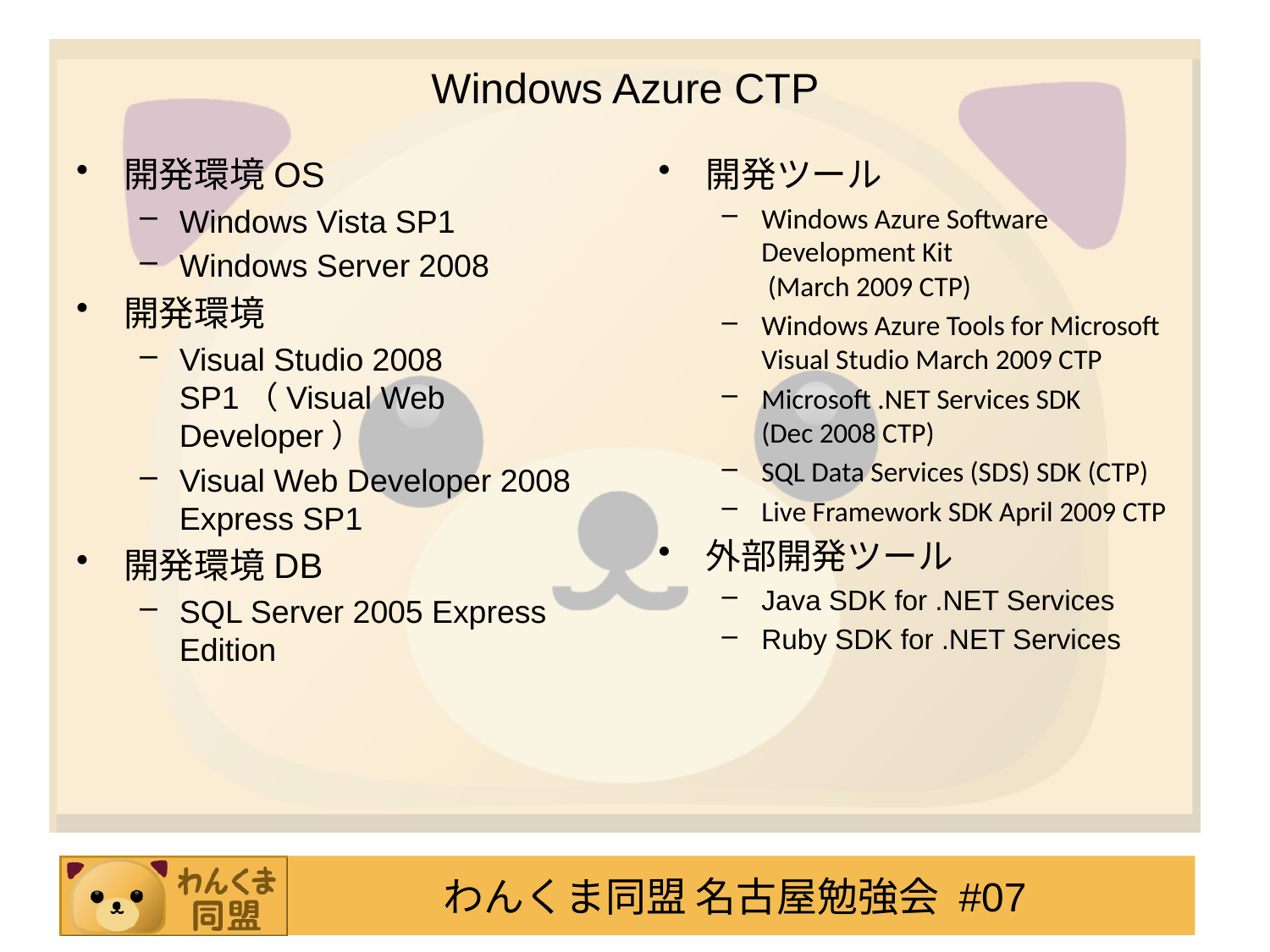

# Windows Azure CTP
開発環境OS
Windows Vista SP1
Windows Server 2008
開発環境
Visual Studio 2008 SP1（Visual Web Developer）
Visual Web Developer 2008 Express SP1
開発環境DB
SQL Server 2005 Express Edition
開発ツール
Windows Azure Software Development Kit
 (March 2009 CTP)
Windows Azure Tools for Microsoft Visual Studio March 2009 CTP
Microsoft .NET Services SDK
(Dec 2008 CTP)
SQL Data Services (SDS) SDK (CTP)
Live Framework SDK April 2009 CTP
外部開発ツール
Java SDK for .NET Services
Ruby SDK for .NET Services